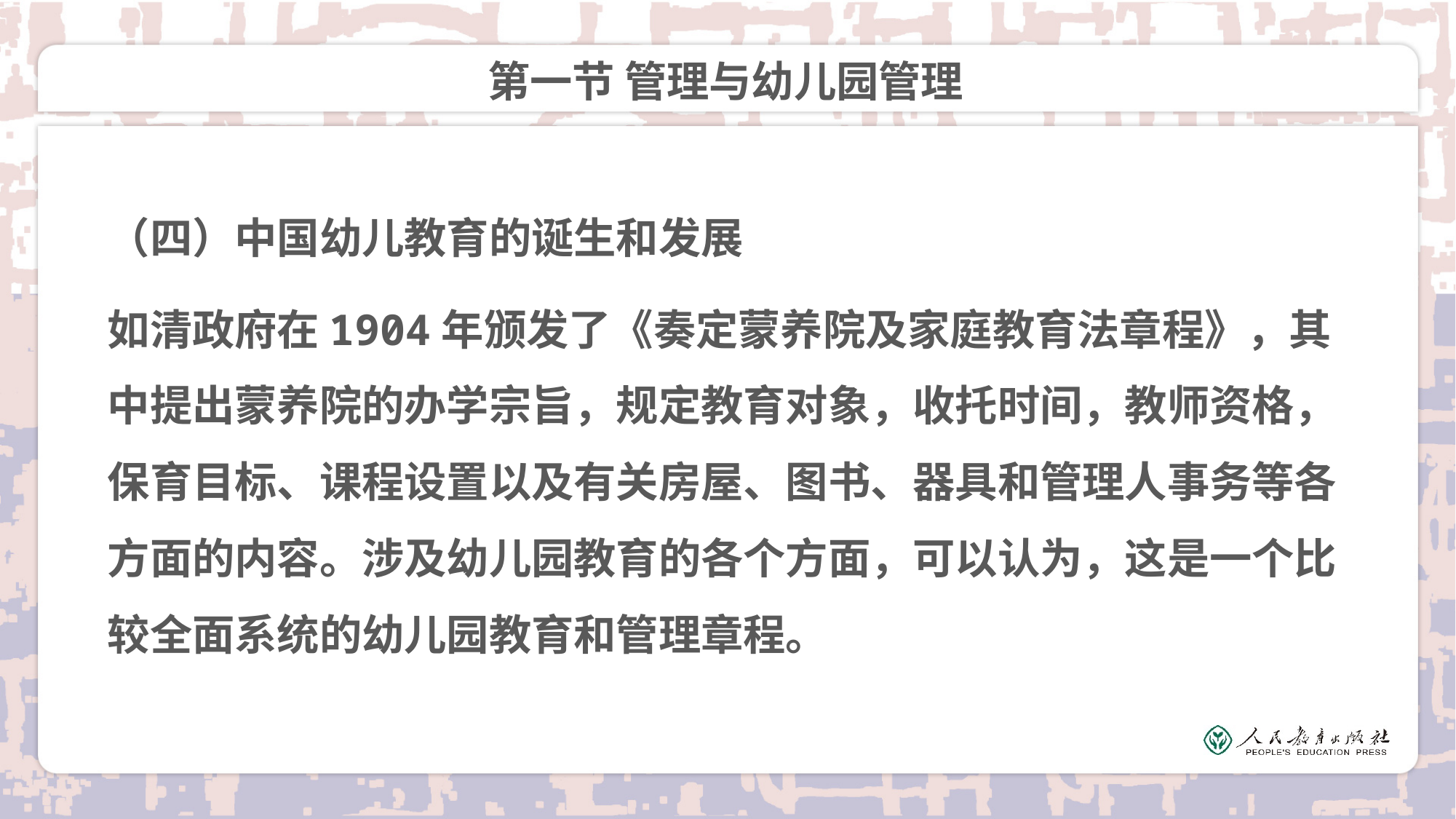

# 第一节 管理与幼儿园管理
（四）中国幼儿教育的诞生和发展
如清政府在1904年颁发了《奏定蒙养院及家庭教育法章程》，其中提出蒙养院的办学宗旨，规定教育对象，收托时间，教师资格，保育目标、课程设置以及有关房屋、图书、器具和管理人事务等各方面的内容。涉及幼儿园教育的各个方面，可以认为，这是一个比较全面系统的幼儿园教育和管理章程。